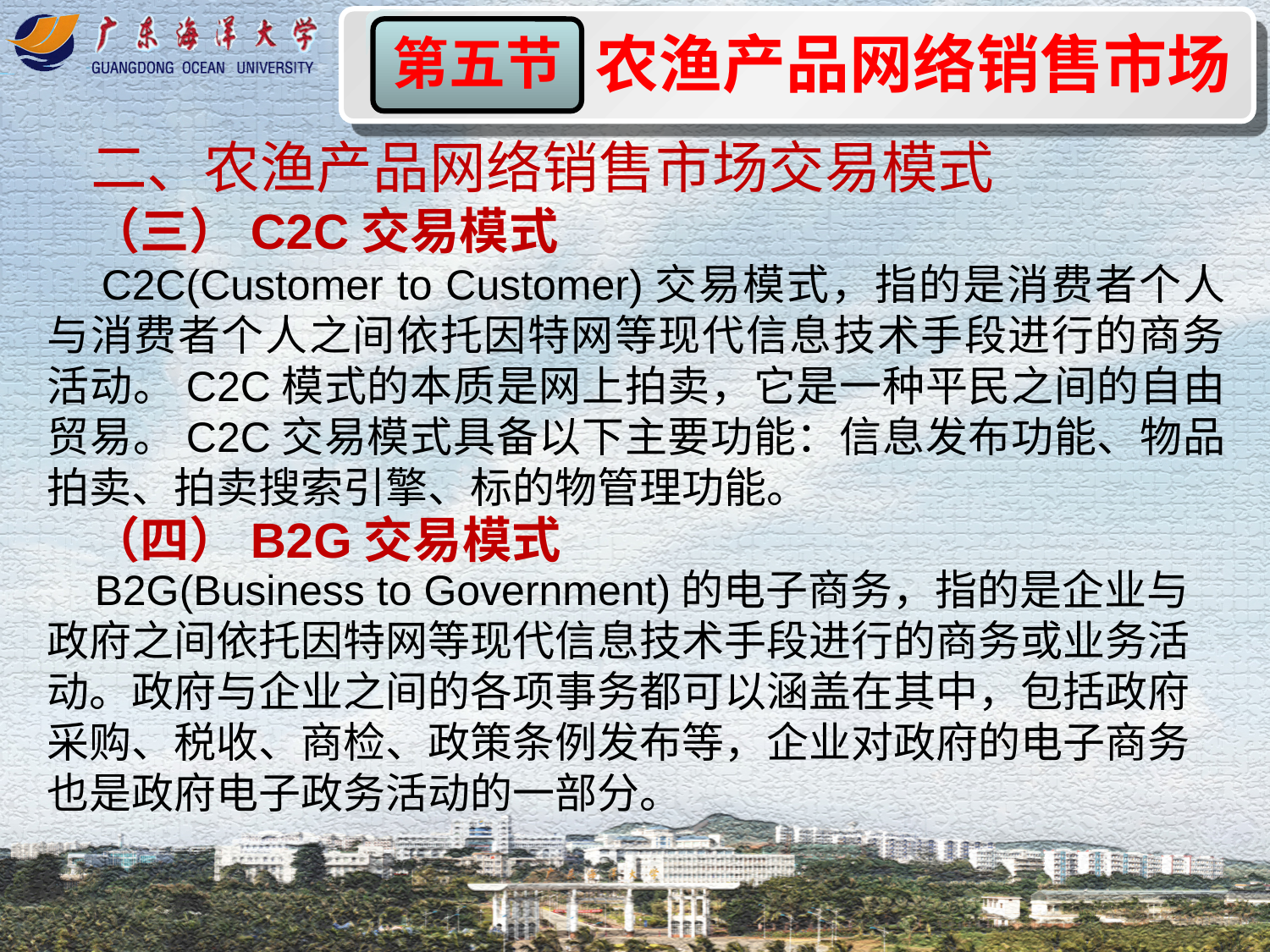

农渔产品网络销售市场

第五节
二、农渔产品网络销售市场交易模式
（三）C2C交易模式
    C2C(Customer to Customer)交易模式，指的是消费者个人与消费者个人之间依托因特网等现代信息技术手段进行的商务活动。C2C模式的本质是网上拍卖，它是一种平民之间的自由贸易。C2C交易模式具备以下主要功能：信息发布功能、物品拍卖、拍卖搜索引擎、标的物管理功能。
（四）B2G交易模式
    B2G(Business to Government)的电子商务，指的是企业与政府之间依托因特网等现代信息技术手段进行的商务或业务活动。政府与企业之间的各项事务都可以涵盖在其中，包括政府采购、税收、商检、政策条例发布等，企业对政府的电子商务也是政府电子政务活动的一部分。